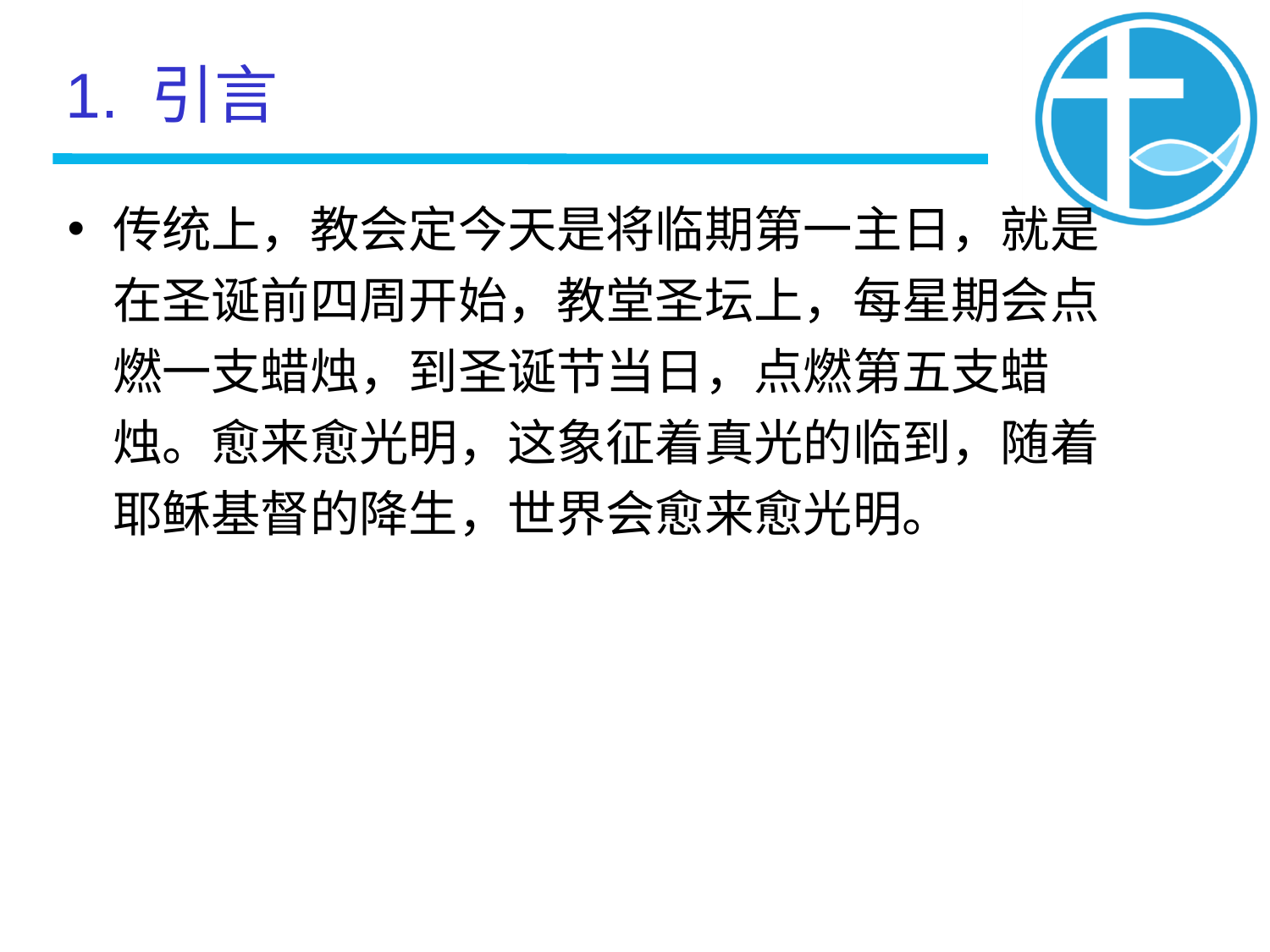

1. 引言
传统上，教会定今天是将临期第一主日，就是在圣诞前四周开始，教堂圣坛上，每星期会点燃一支蜡烛，到圣诞节当日，点燃第五支蜡烛。愈来愈光明，这象征着真光的临到，随着耶稣基督的降生，世界会愈来愈光明。